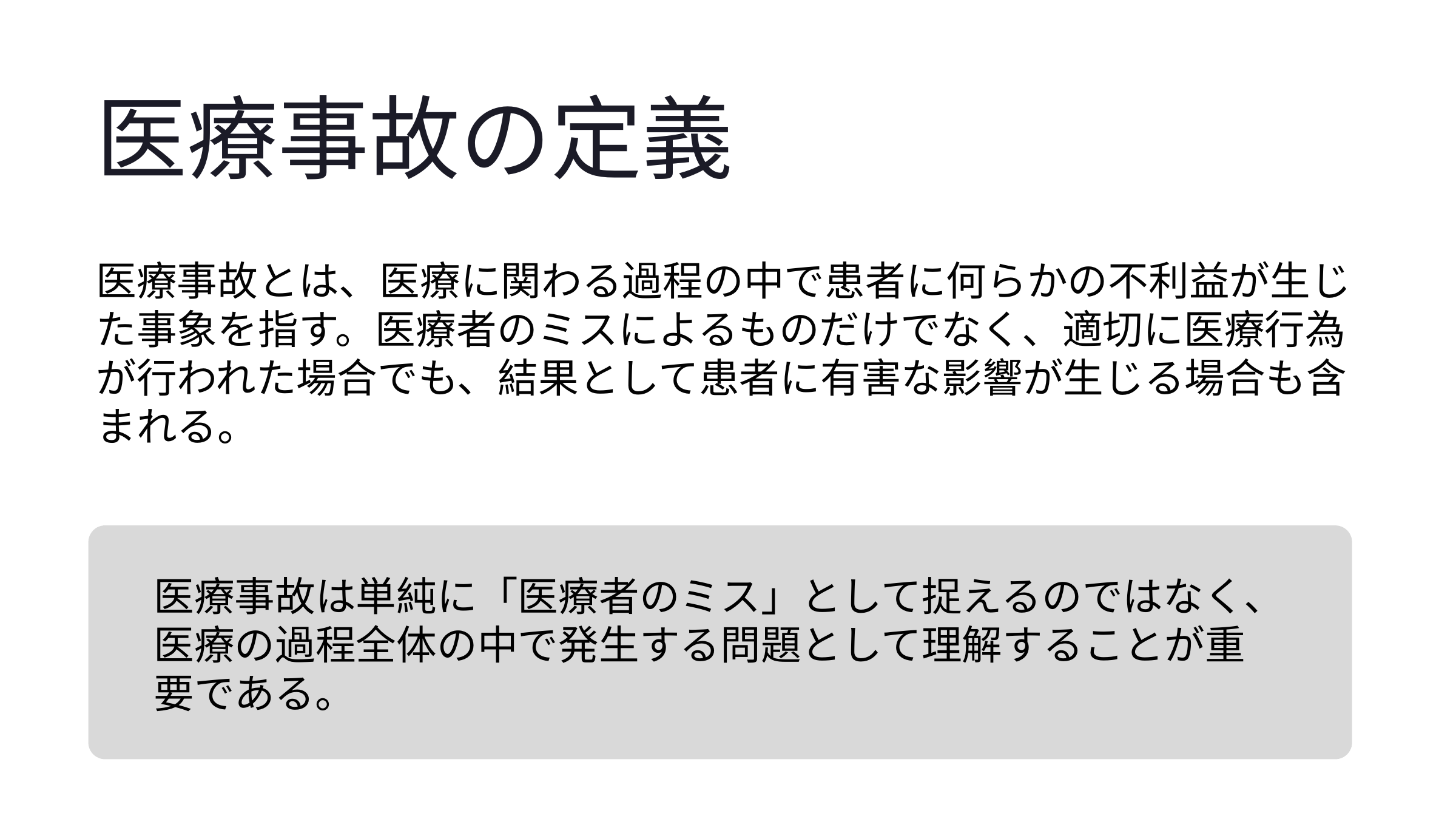

医療事故の定義
医療事故とは、医療に関わる過程の中で患者に何らかの不利益が生じた事象を指す。医療者のミスによるものだけでなく、適切に医療行為が行われた場合でも、結果として患者に有害な影響が生じる場合も含まれる。

医療事故は単純に「医療者のミス」として捉えるのではなく、医療の過程全体の中で発生する問題として理解することが重要である。